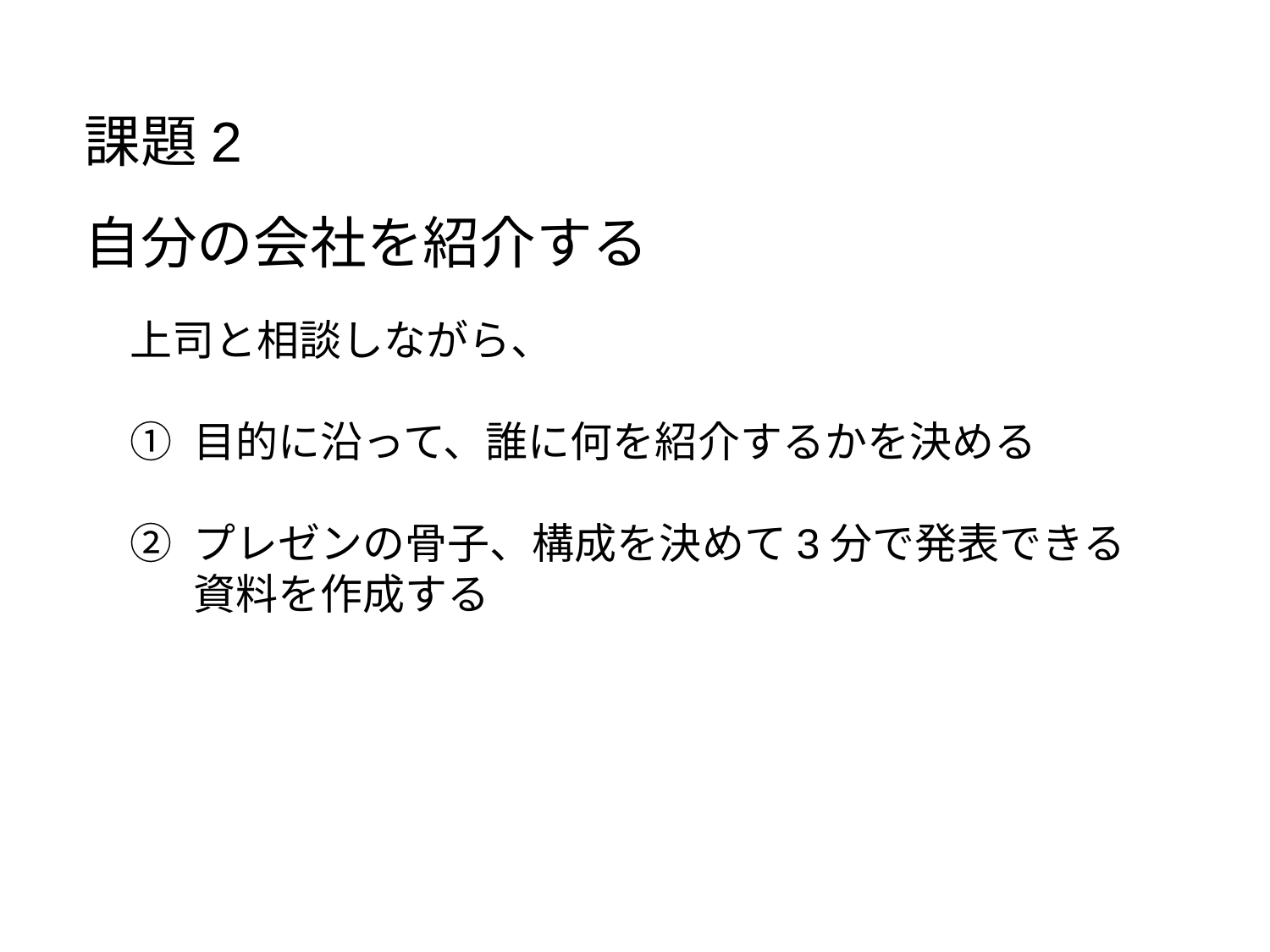

課題2
自分の会社を紹介する
上司と相談しながら、

目的に沿って、誰に何を紹介するかを決める

プレゼンの骨子、構成を決めて3分で発表できる資料を作成する